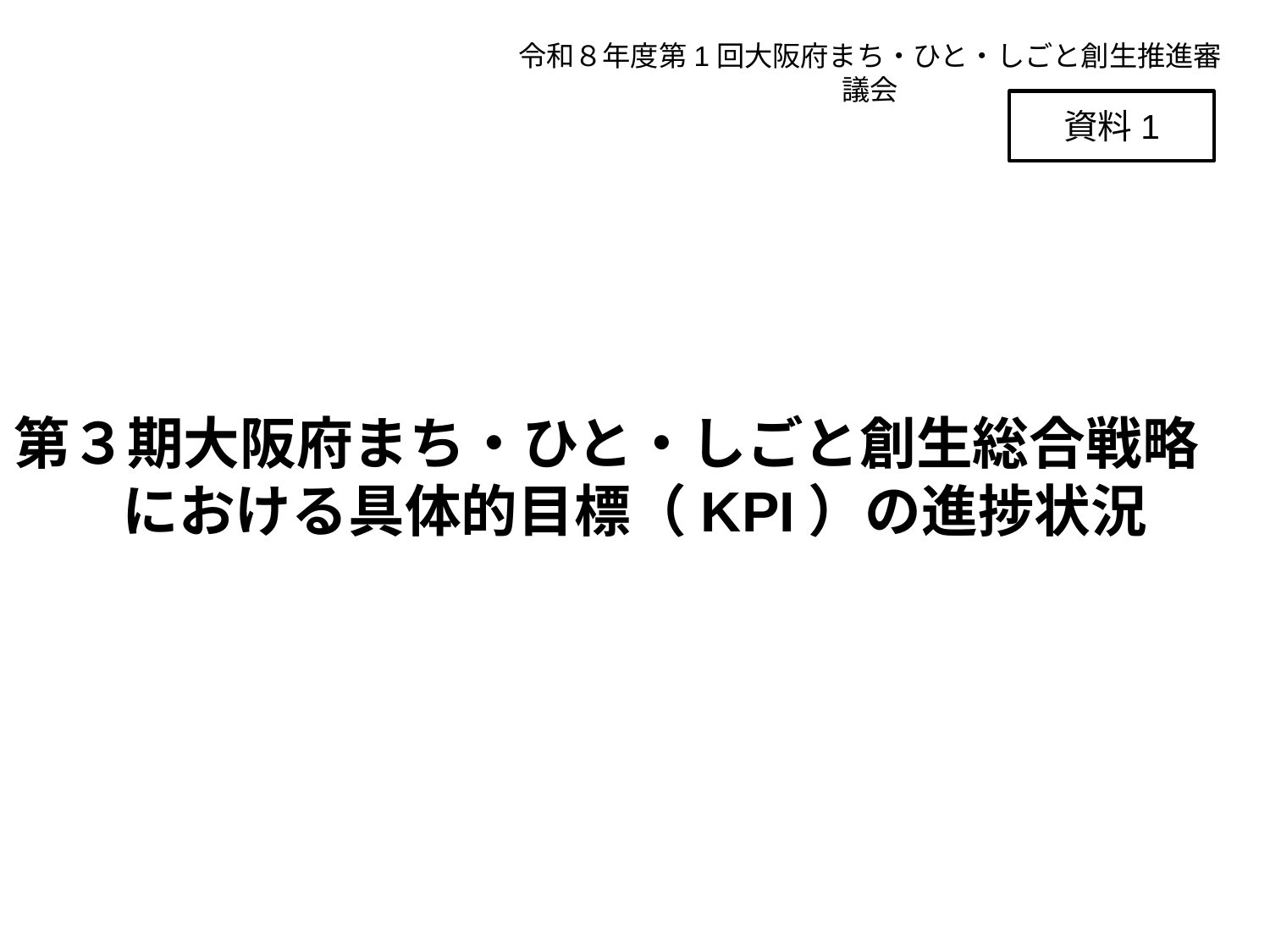

令和８年度第1回大阪府まち・ひと・しごと創生推進審議会
資料1
第３期大阪府まち・ひと・しごと創生総合戦略
における具体的目標（KPI）の進捗状況